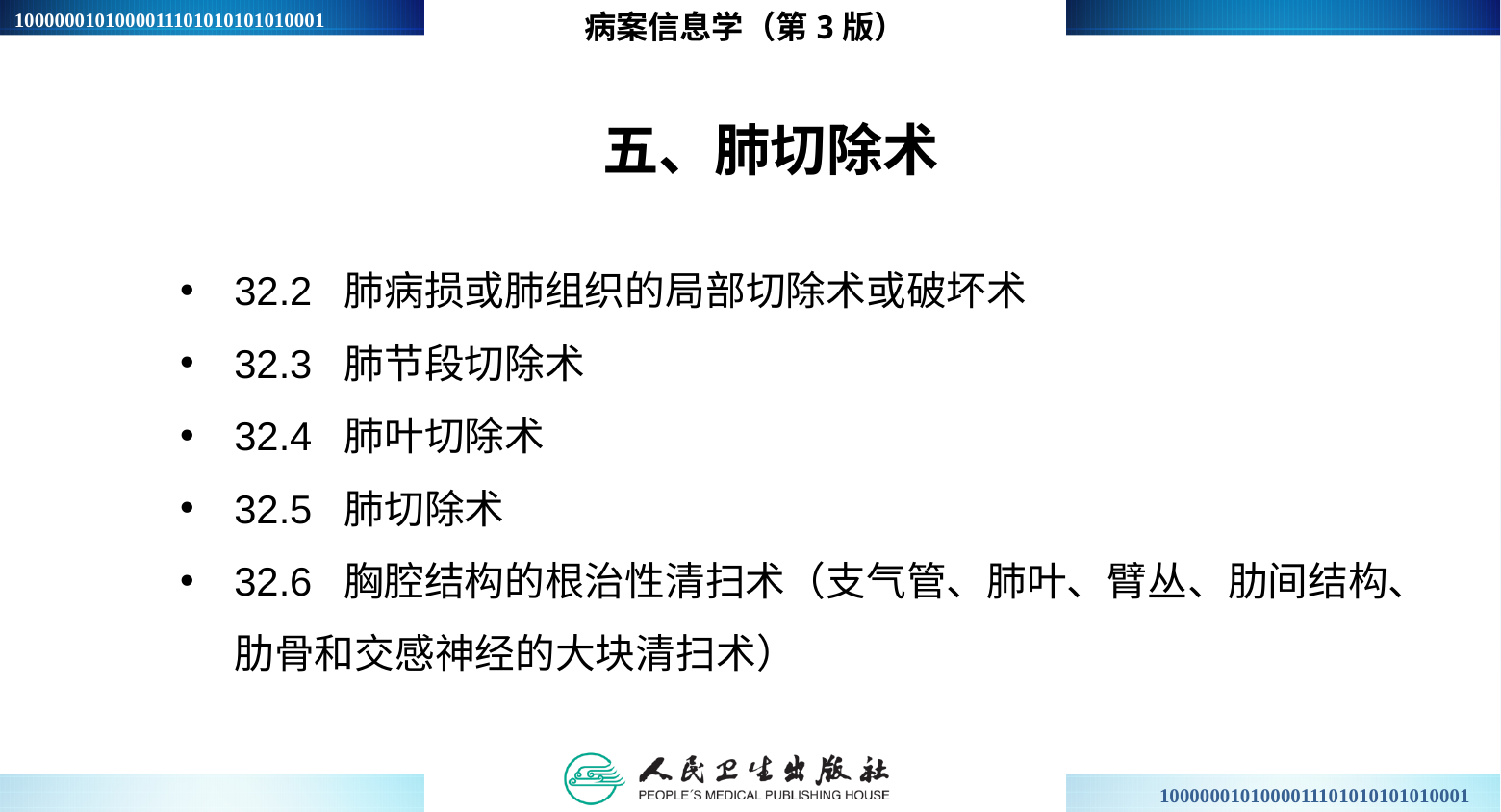

病案信息学（第3版）
# 五、肺切除术
32.2  肺病损或肺组织的局部切除术或破坏术
32.3  肺节段切除术
32.4  肺叶切除术
32.5  肺切除术
32.6  胸腔结构的根治性清扫术（支气管、肺叶、臂丛、肋间结构、肋骨和交感神经的大块清扫术）